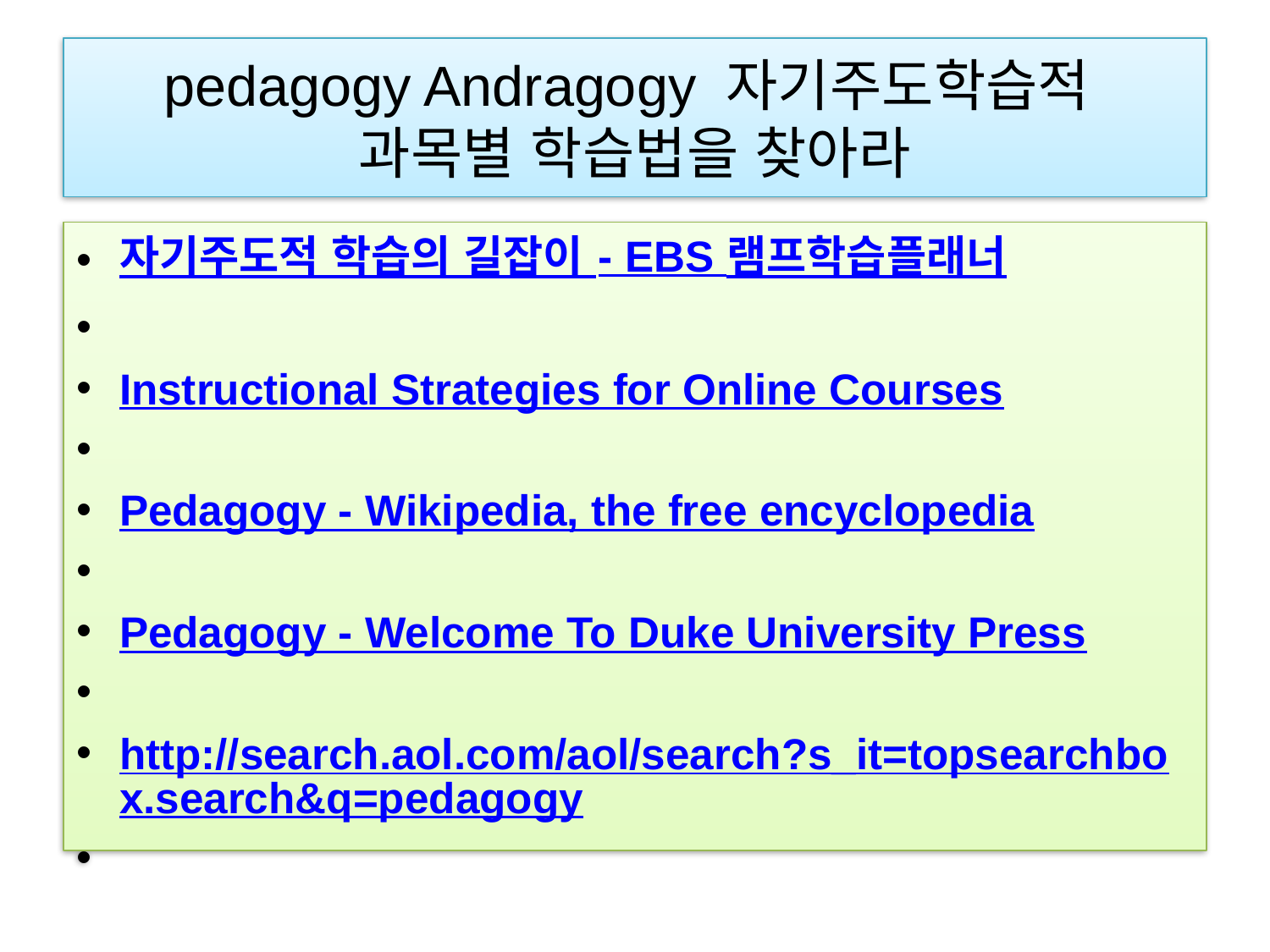

# pedagogy Andragogy 자기주도학습적 과목별 학습법을 찾아라
자기주도적 학습의 길잡이 - EBS 램프학습플래너

Instructional Strategies for Online Courses

Pedagogy - Wikipedia, the free encyclopedia

Pedagogy - Welcome To Duke University Press

http://search.aol.com/aol/search?s_it=topsearchbox.search&q=pedagogy